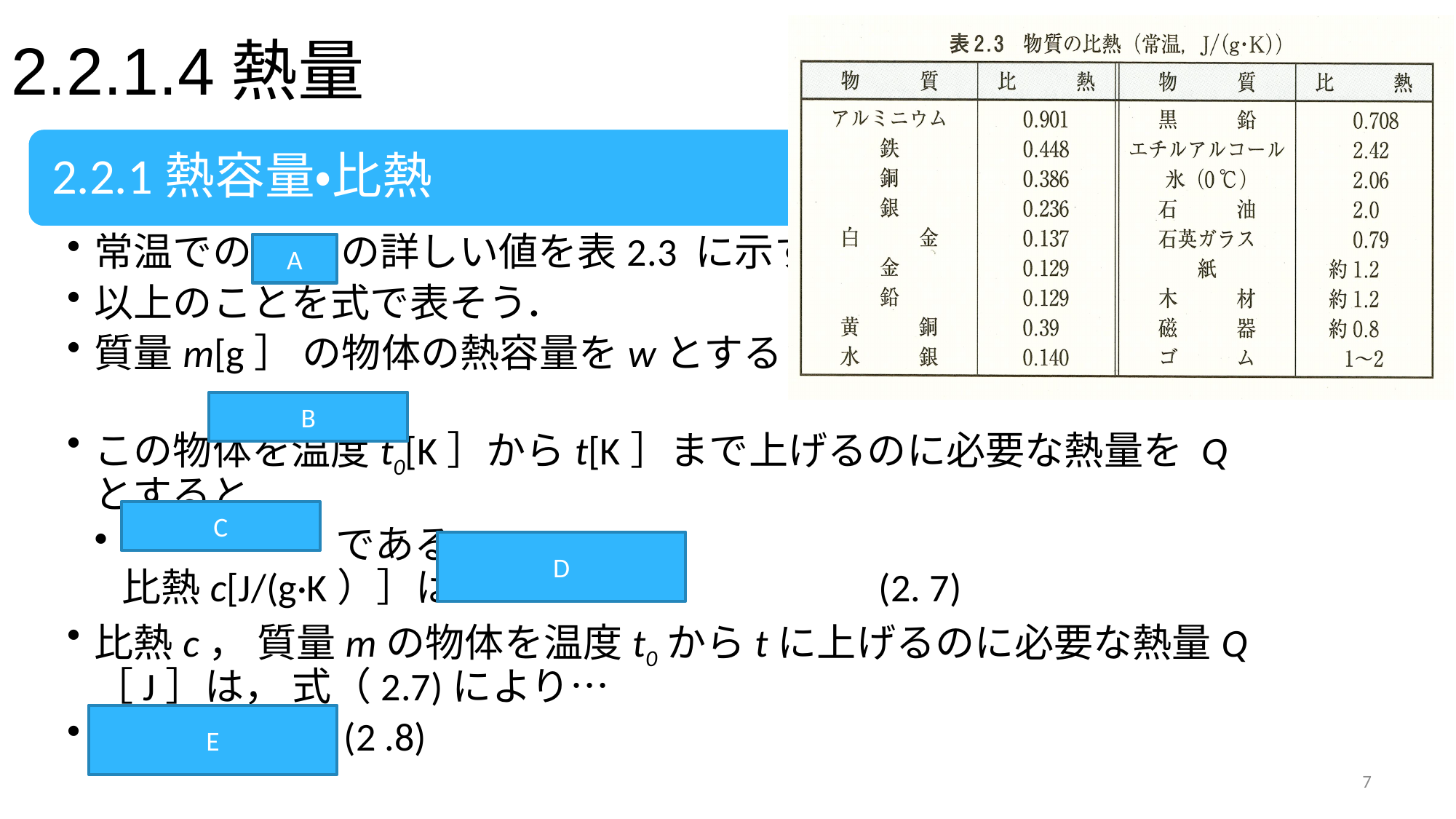

# 2.2.1.4熱量

2.2.1熱容量・比熱
常温での          の詳しい値を表2.3 に示す．
以上のことを式で表そう．
質量m[g］ の物体の熱容量をwとすると，
	．
この物体を温度t0[K］からt[K］まで上げるのに必要な熱量を Qとすると
                       である
比熱c[J/(g·K）］は…                                          (2. 7)
比熱c， 質量mの物体を温度t0からtに上げるのに必要な熱量Q ［J］は， 式（2.7)により…
                            (2 .8)

A
B
C
D
E
7